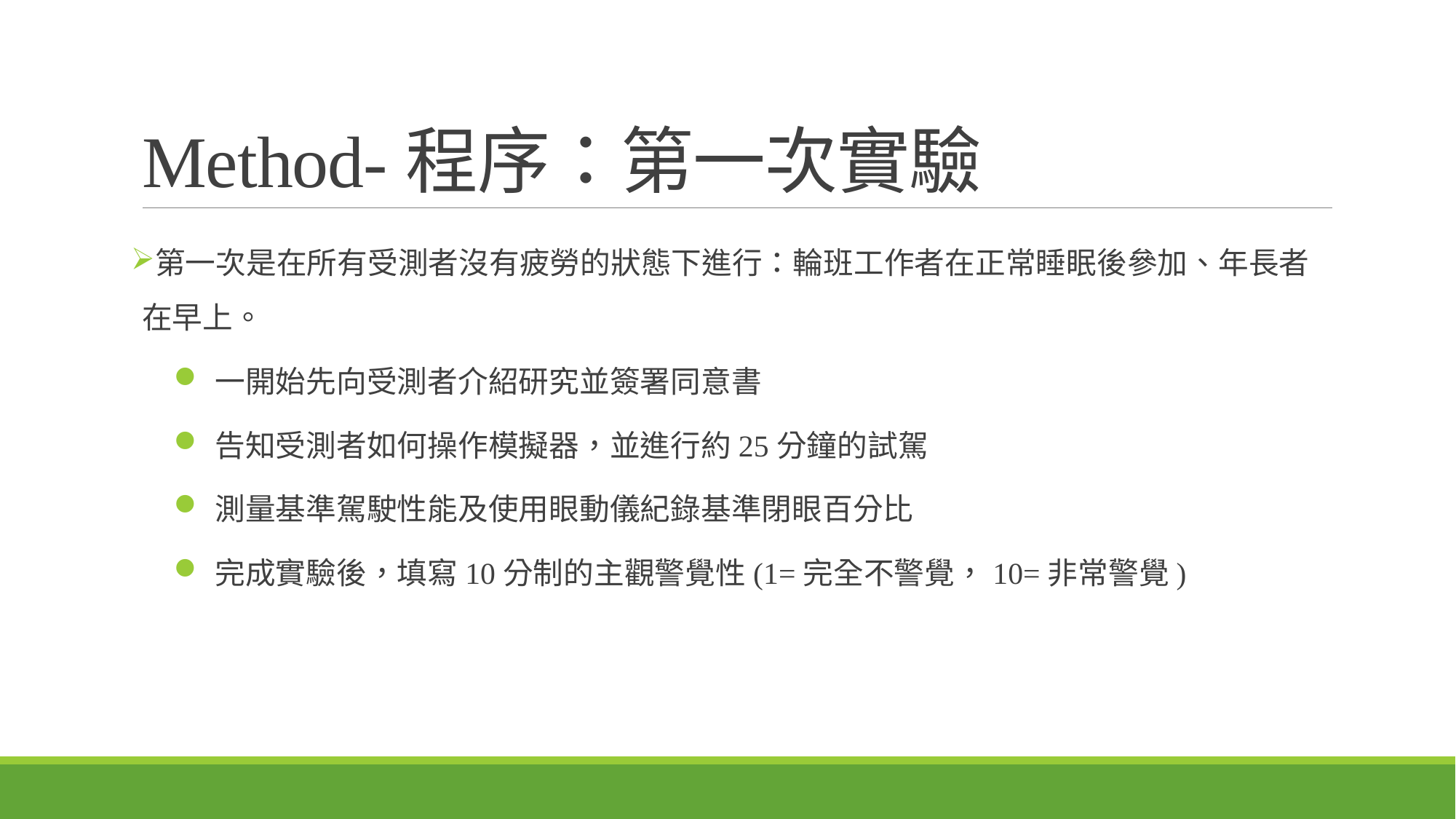

# Method-程序：第一次實驗
第一次是在所有受測者沒有疲勞的狀態下進行：輪班工作者在正常睡眠後參加、年長者在早上。
一開始先向受測者介紹研究並簽署同意書
告知受測者如何操作模擬器，並進行約25分鐘的試駕
測量基準駕駛性能及使用眼動儀紀錄基準閉眼百分比
完成實驗後，填寫10分制的主觀警覺性(1=完全不警覺，10=非常警覺)